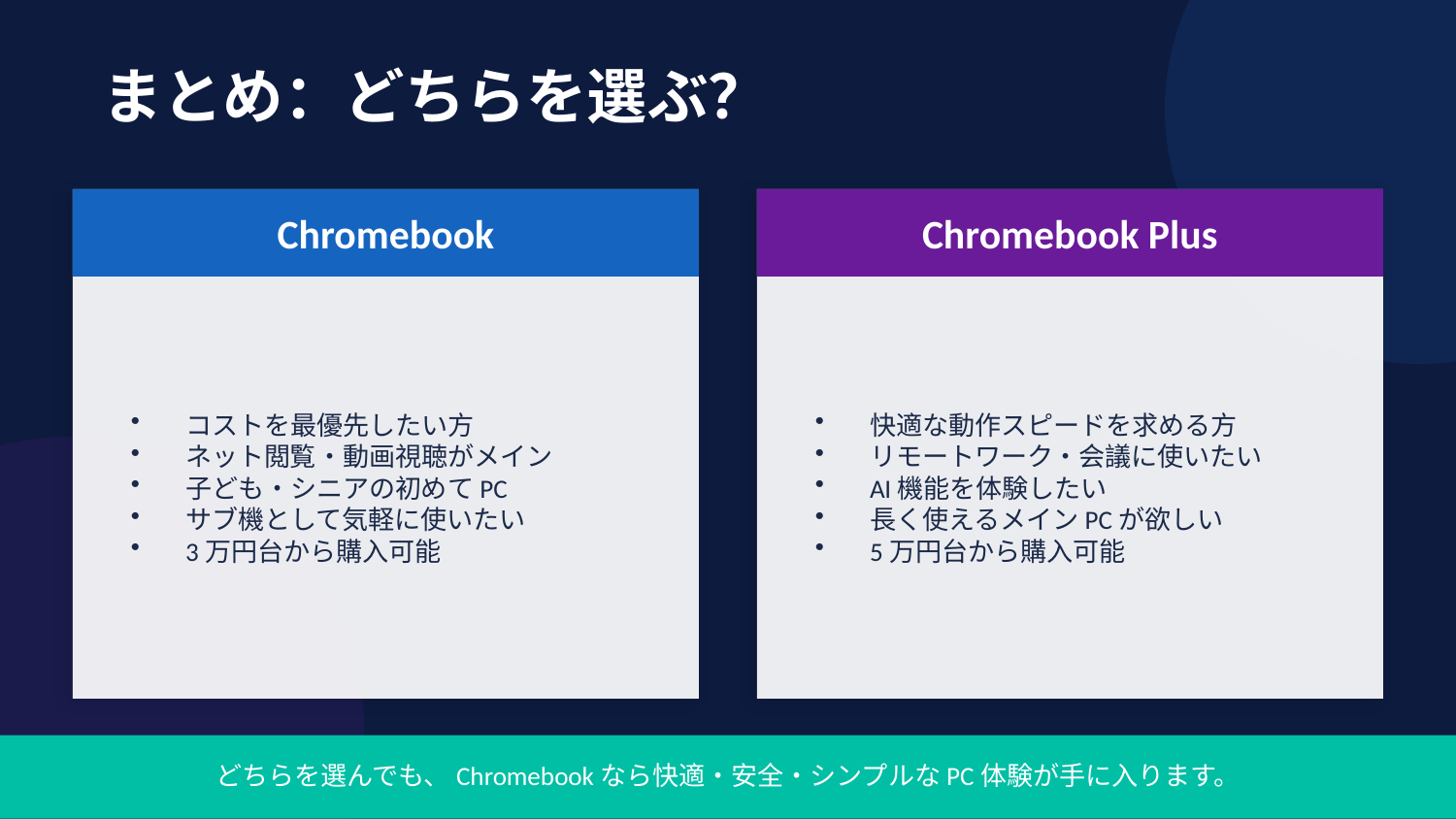

まとめ：どちらを選ぶ？

Chromebook
Chromebook Plus
コストを最優先したい方
ネット閲覧・動画視聴がメイン
子ども・シニアの初めてPC
サブ機として気軽に使いたい
3万円台から購入可能
快適な動作スピードを求める方
リモートワーク・会議に使いたい
AI機能を体験したい
長く使えるメインPCが欲しい
5万円台から購入可能

どちらを選んでも、Chromebookなら快適・安全・シンプルなPC体験が手に入ります。